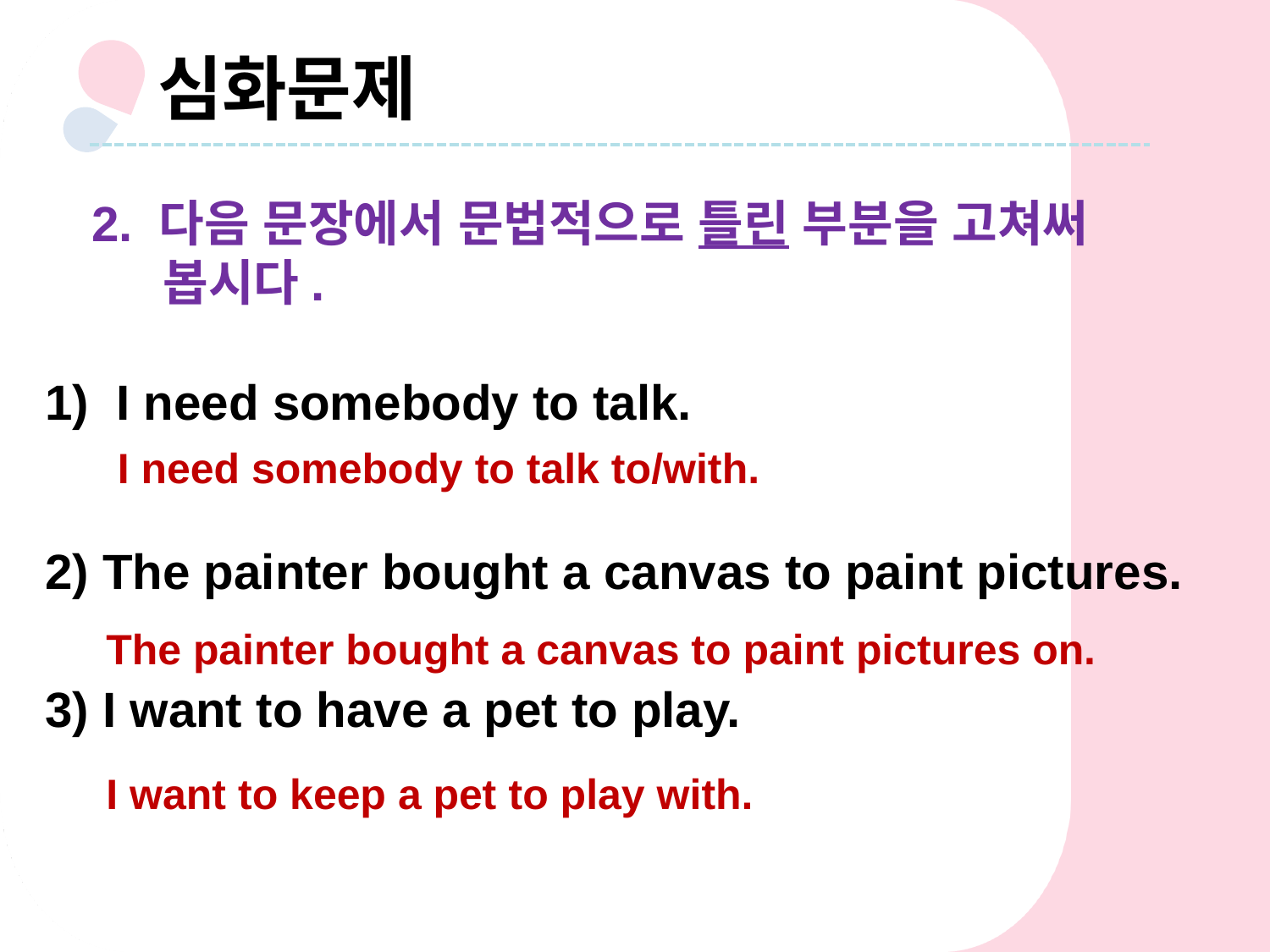

심화문제
2. 다음 문장에서 문법적으로 틀린 부분을 고쳐써 봅시다.
I need somebody to talk.

2) The painter bought a canvas to paint pictures.

3) I want to have a pet to play.
I need somebody to talk to/with.
The painter bought a canvas to paint pictures on.
I want to keep a pet to play with.